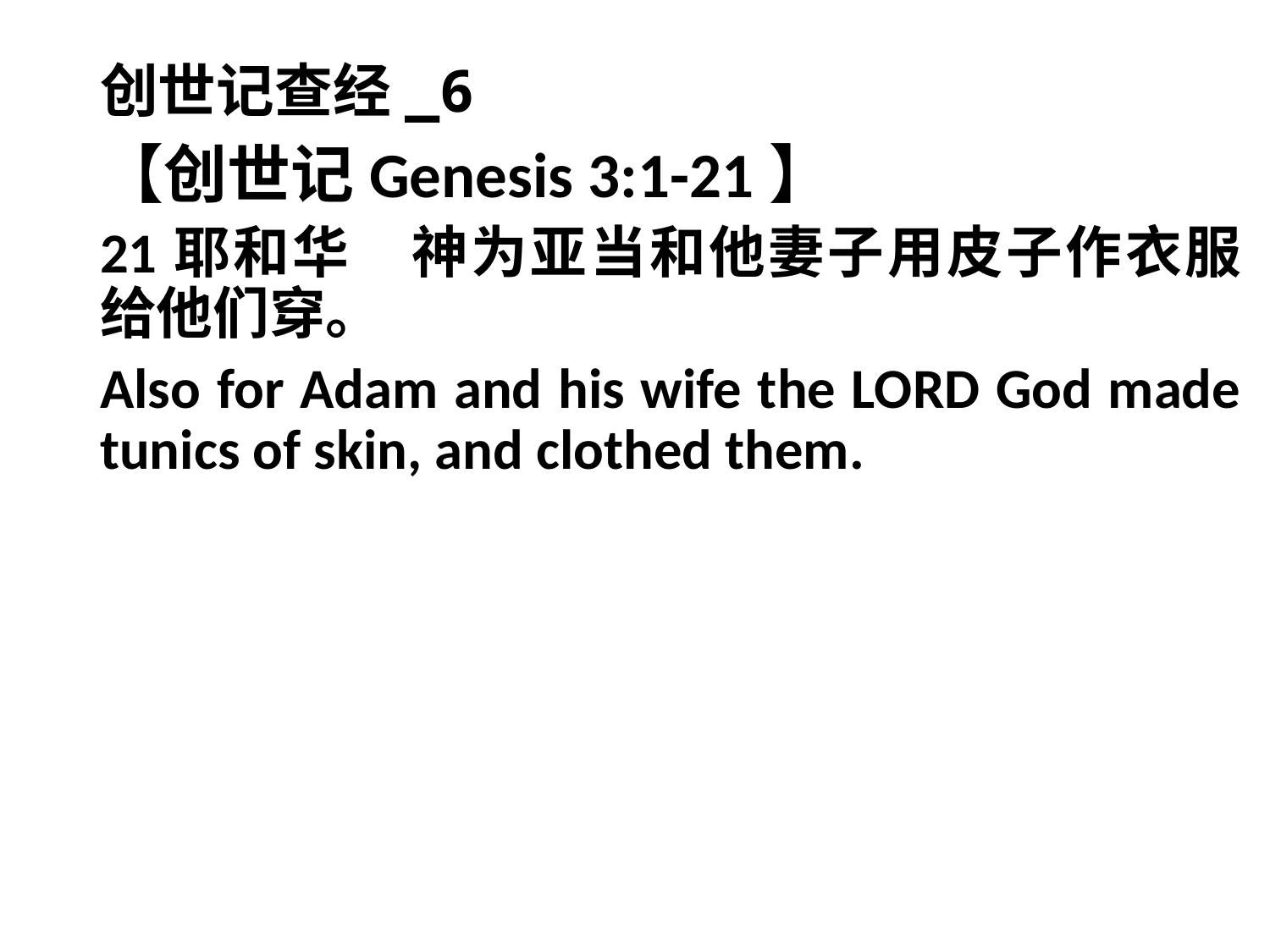

# 创世记查经_6
【创世记Genesis 3:1-21】
21耶和华　神为亚当和他妻子用皮子作衣服给他们穿。
Also for Adam and his wife the LORD God made tunics of skin, and clothed them.